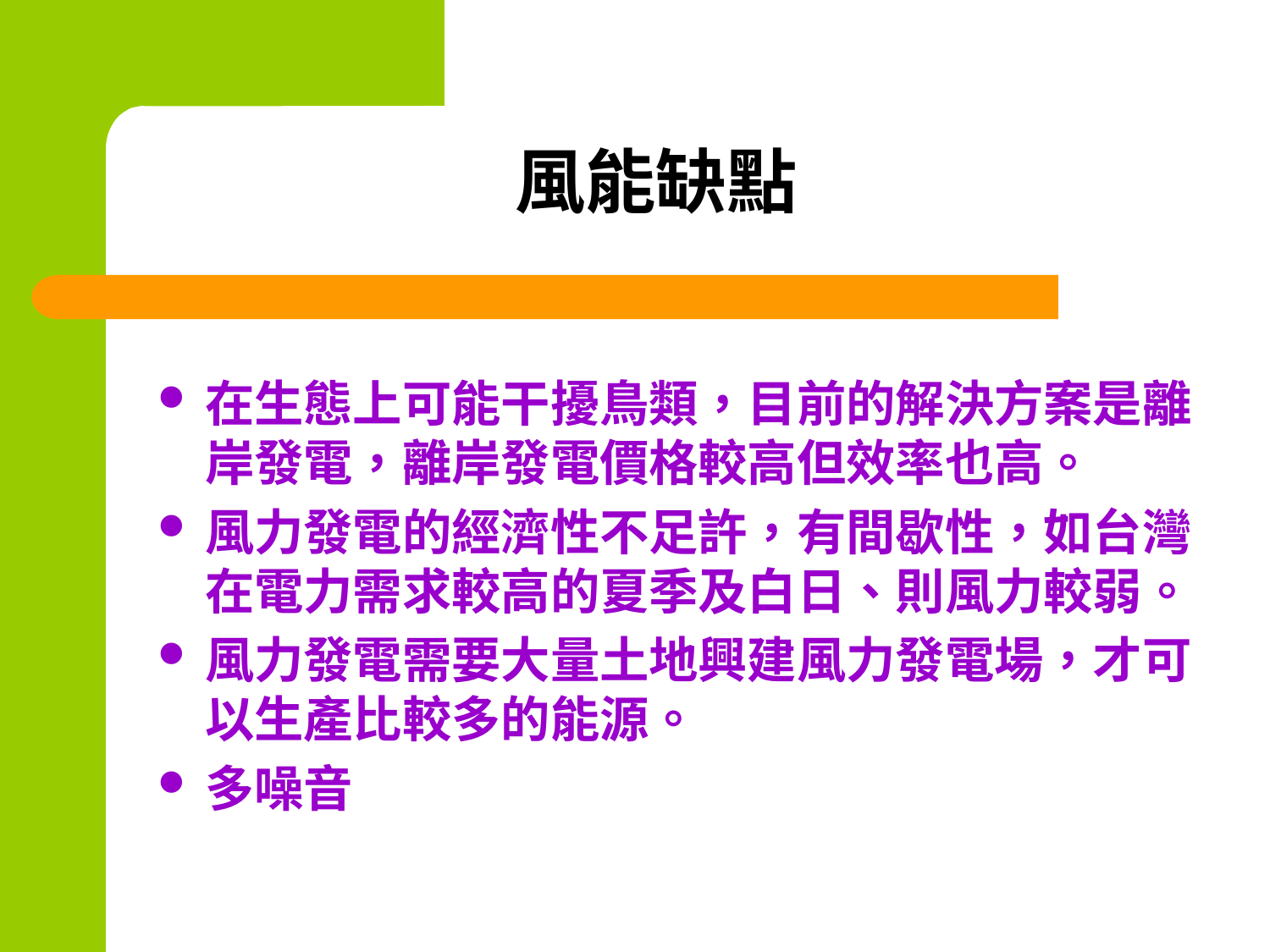

風能缺點
在生態上可能干擾鳥類，目前的解決方案是離岸發電，離岸發電價格較高但效率也高。
風力發電的經濟性不足許，有間歇性，如台灣在電力需求較高的夏季及白日、則風力較弱。
風力發電需要大量土地興建風力發電場，才可以生產比較多的能源。
多噪音